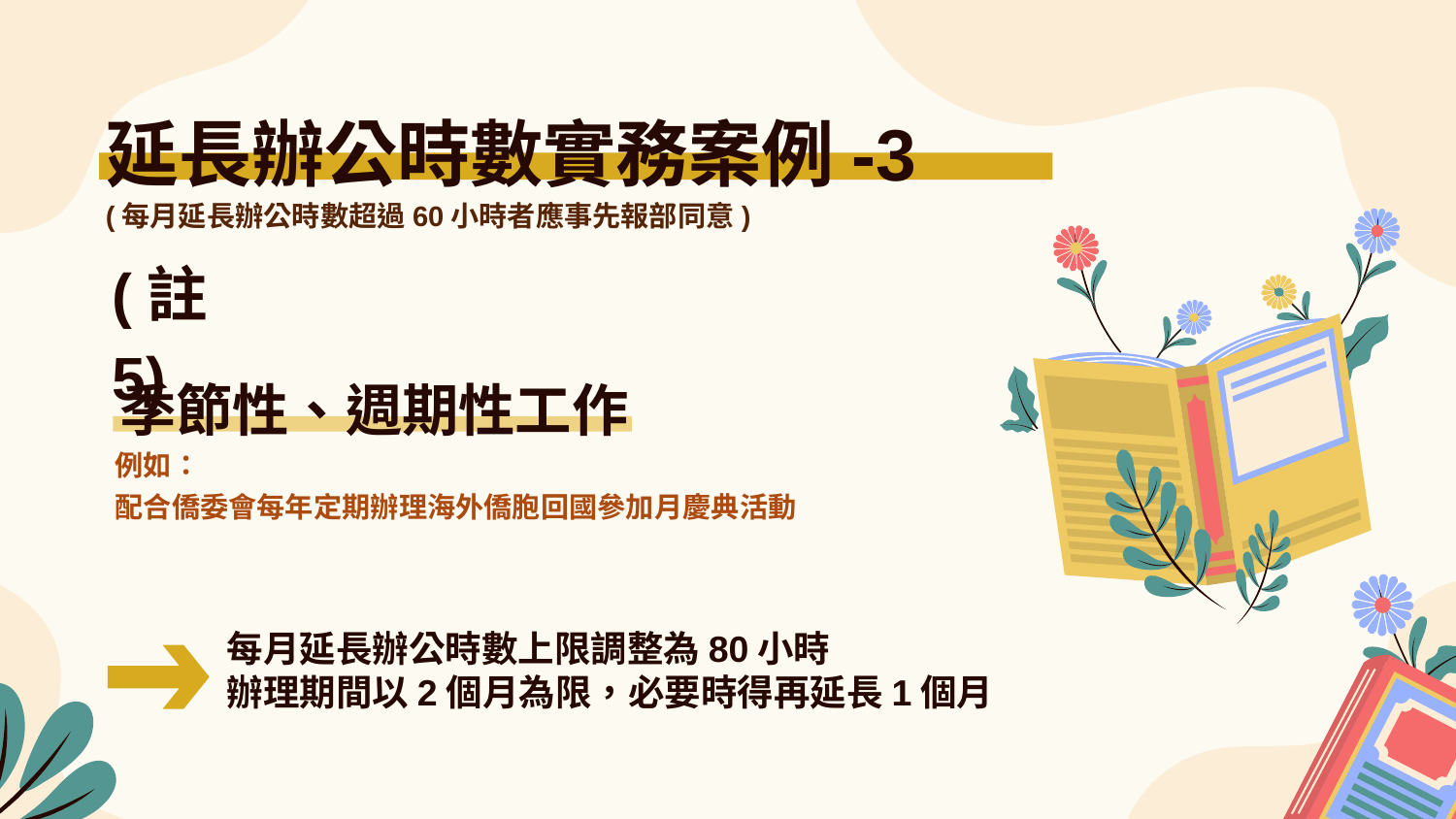

# 延長辦公時數實務案例-3

(每月延長辦公時數超過60小時者應事先報部同意)

(註5)

季節性、週期性工作

例如：
配合僑委會每年定期辦理海外僑胞回國參加月慶典活動

每月延長辦公時數上限調整為80小時
辦理期間以2個月為限，必要時得再延長1個月